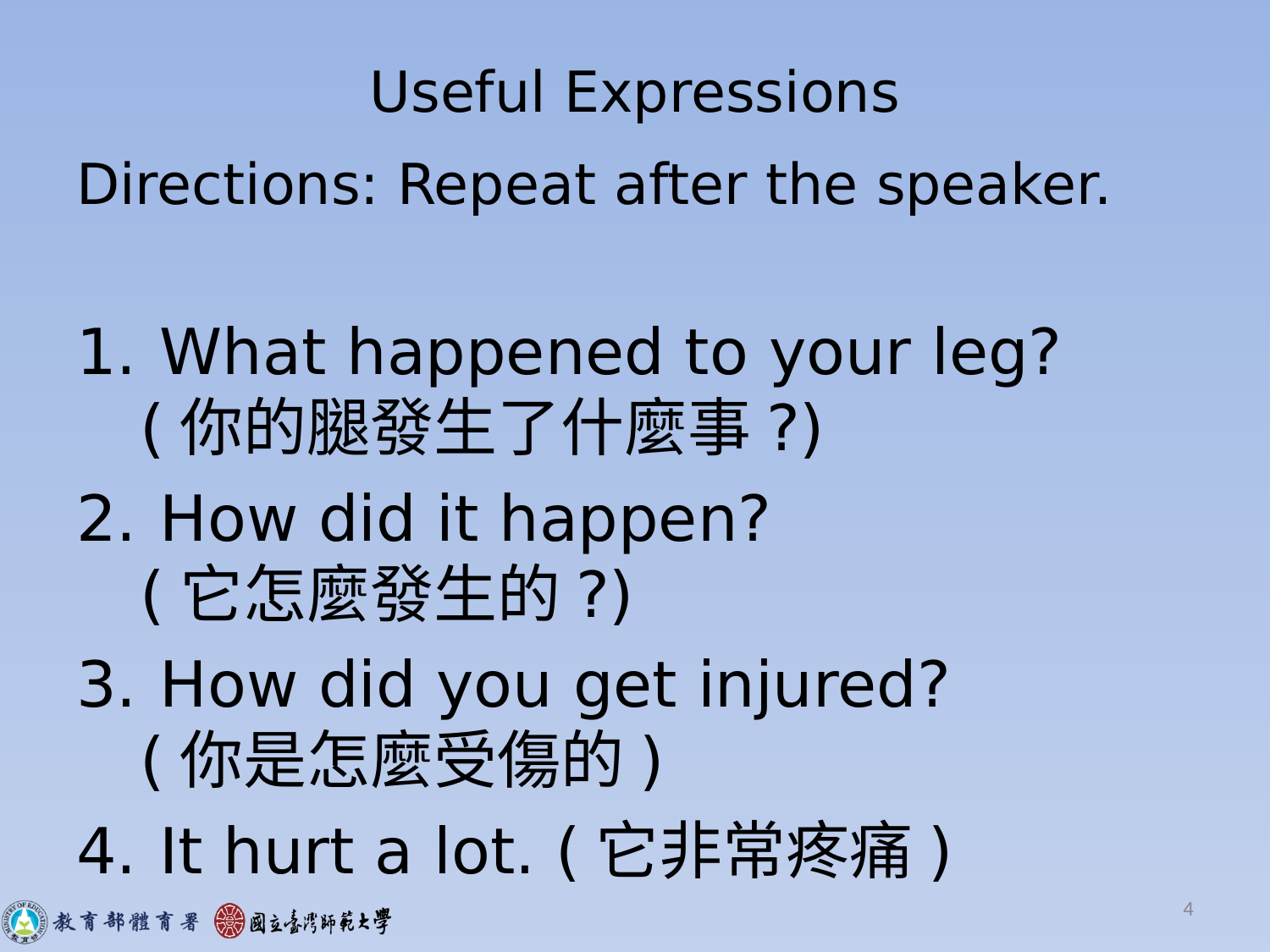

# Useful Expressions
Directions: Repeat after the speaker.

 What happened to your leg?     (你的腿發生了什麼事?)
 How did it happen?                  (它怎麼發生的?)
 How did you get injured?          (你是怎麼受傷的)
 It hurt a lot. (它非常疼痛)

4